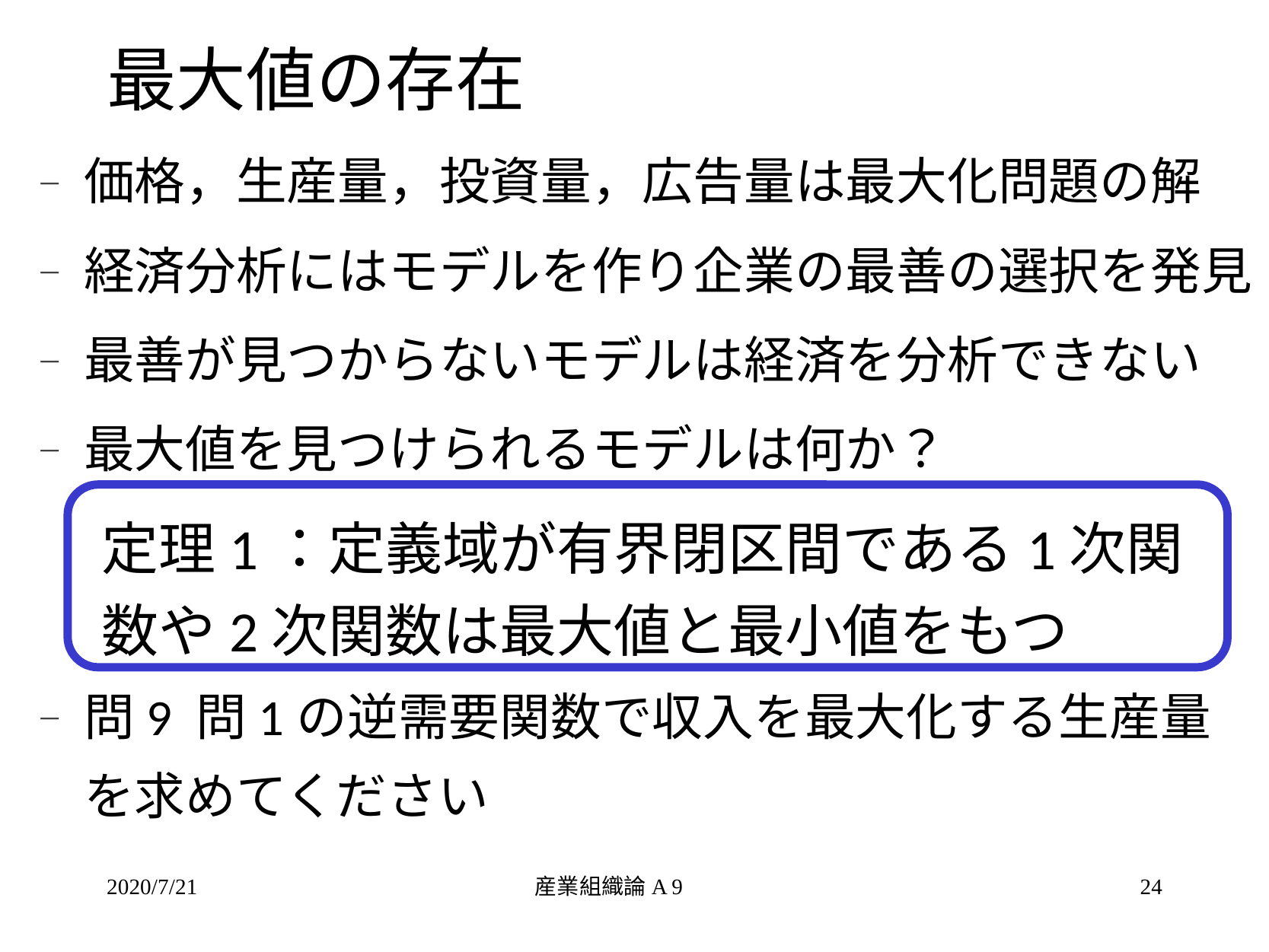

# 最大値の存在
価格，生産量，投資量，広告量は最大化問題の解
経済分析にはモデルを作り企業の最善の選択を発見
最善が見つからないモデルは経済を分析できない
最大値を見つけられるモデルは何か？

問9 問1の逆需要関数で収入を最大化する生産量を求めてください

定理1：定義域が有界閉区間である1次関数や2次関数は最大値と最小値をもつ

2020/7/21
産業組織論A 9
24